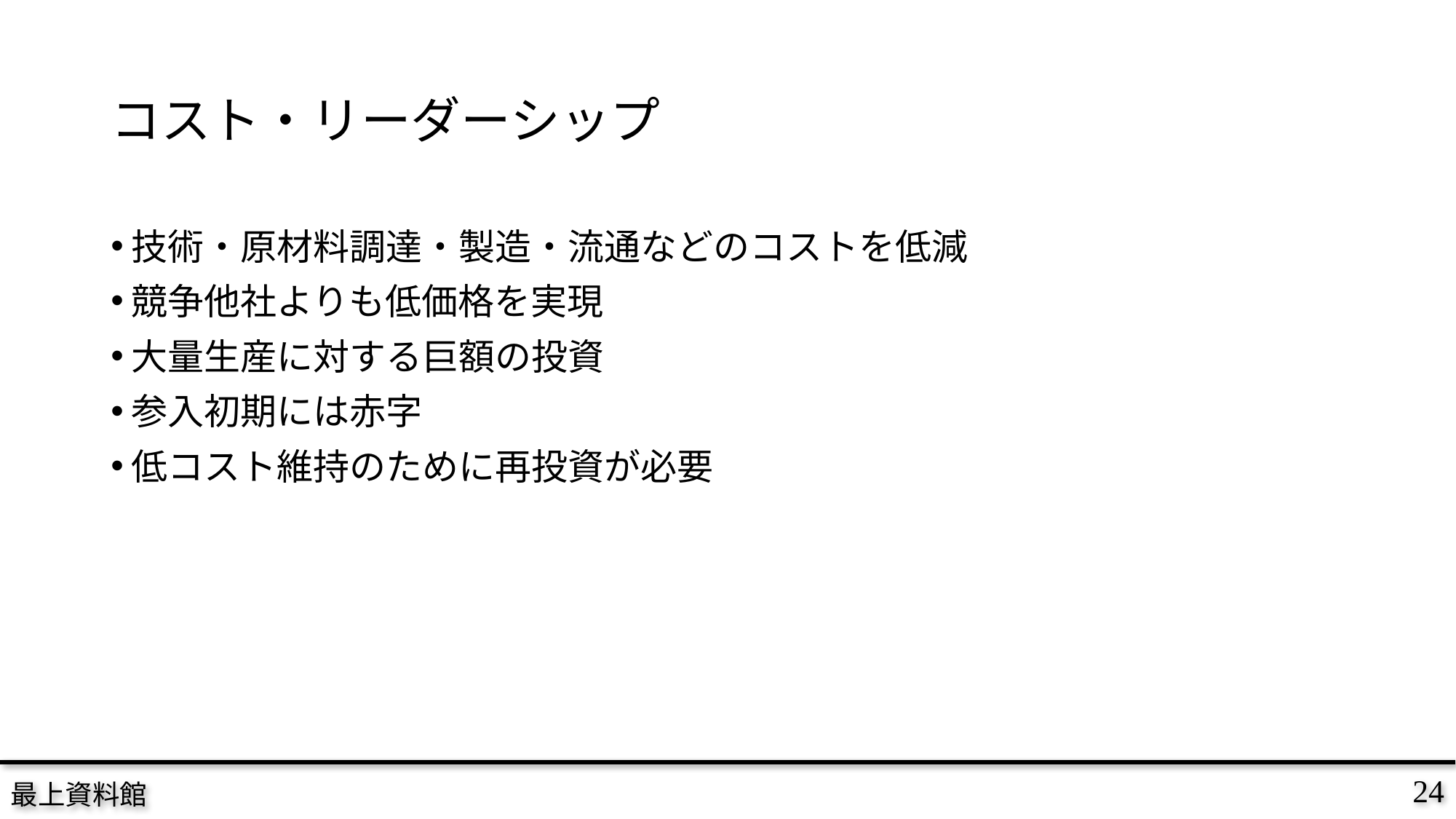

# コスト・リーダーシップ
技術・原材料調達・製造・流通などのコストを低減
競争他社よりも低価格を実現
大量生産に対する巨額の投資
参入初期には赤字
低コスト維持のために再投資が必要